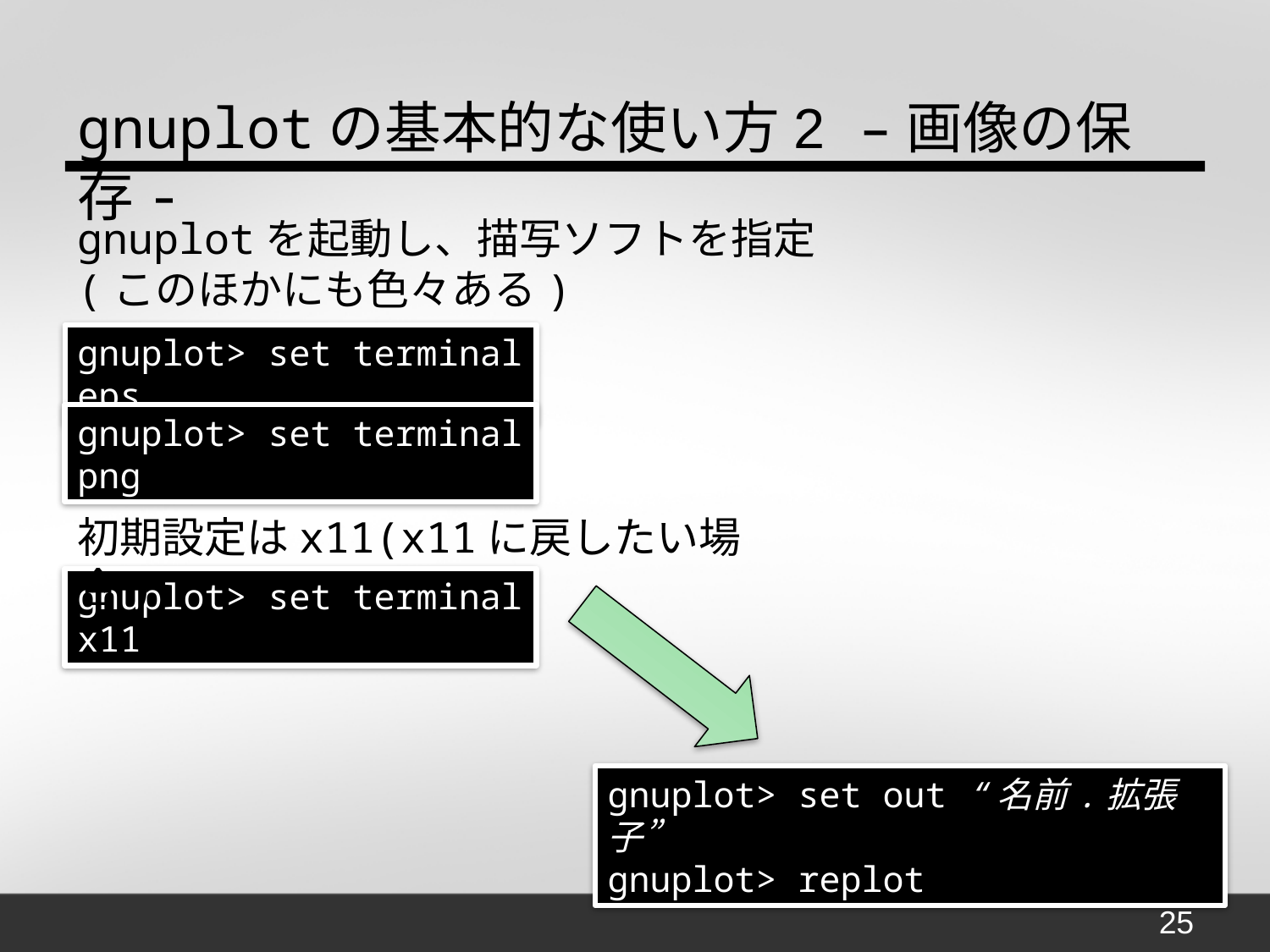

gnuplotの基本的な使い方2 –画像の保存-
gnuplotを起動し、描写ソフトを指定
(このほかにも色々ある)
gnuplot> set terminal eps
gnuplot> set terminal png
初期設定はx11(x11に戻したい場合)
gnuplot> set terminal x11

gnuplot> set out “名前.拡張子”
gnuplot> replot
25